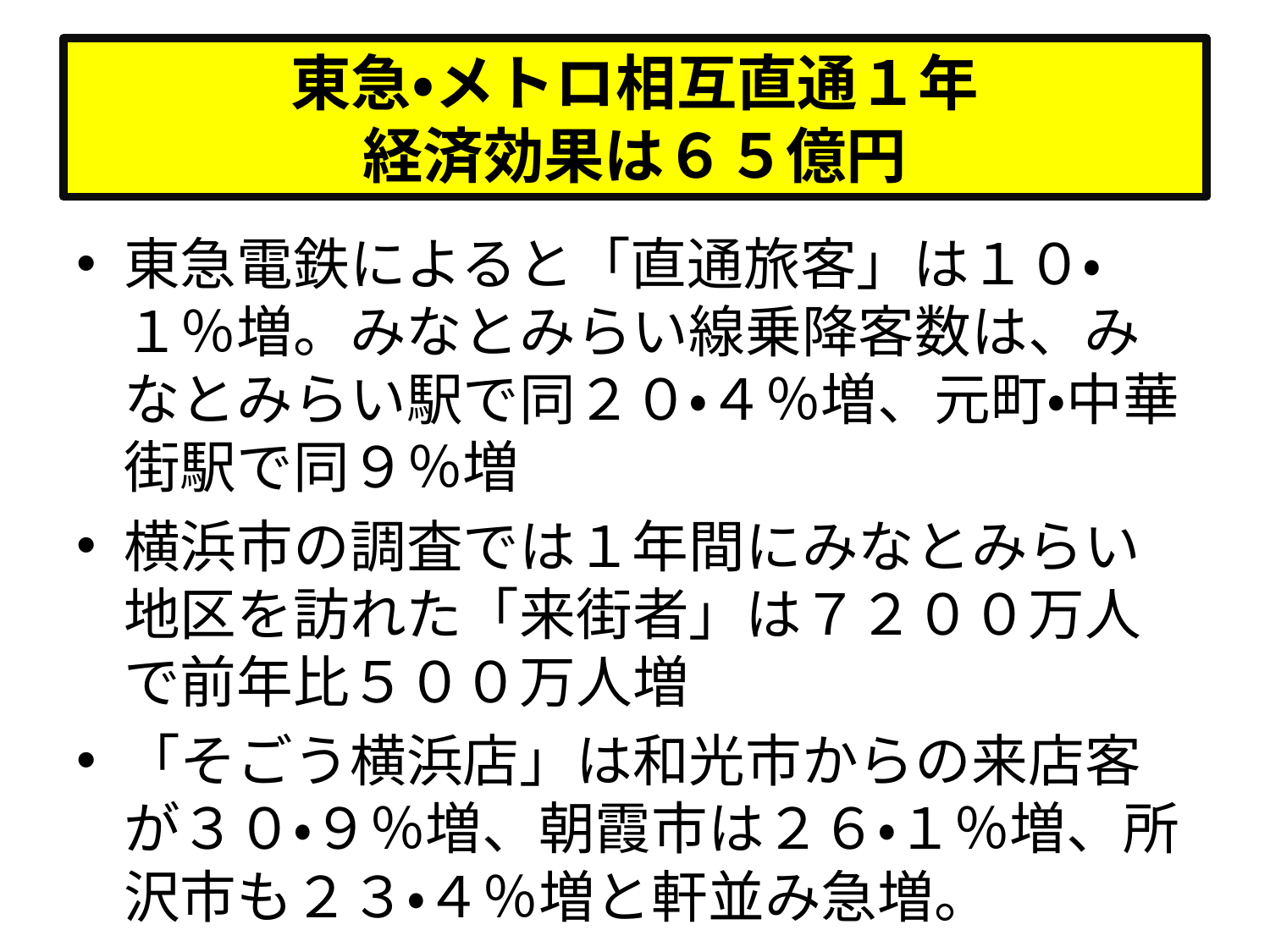

# 東急・メトロ相互直通１年 経済効果は６５億円
東急電鉄によると「直通旅客」は１０・１％増。みなとみらい線乗降客数は、みなとみらい駅で同２０・４％増、元町・中華街駅で同９％増
横浜市の調査では１年間にみなとみらい地区を訪れた「来街者」は７２００万人で前年比５００万人増
「そごう横浜店」は和光市からの来店客が３０・９％増、朝霞市は２６・１％増、所沢市も２３・４％増と軒並み急増。